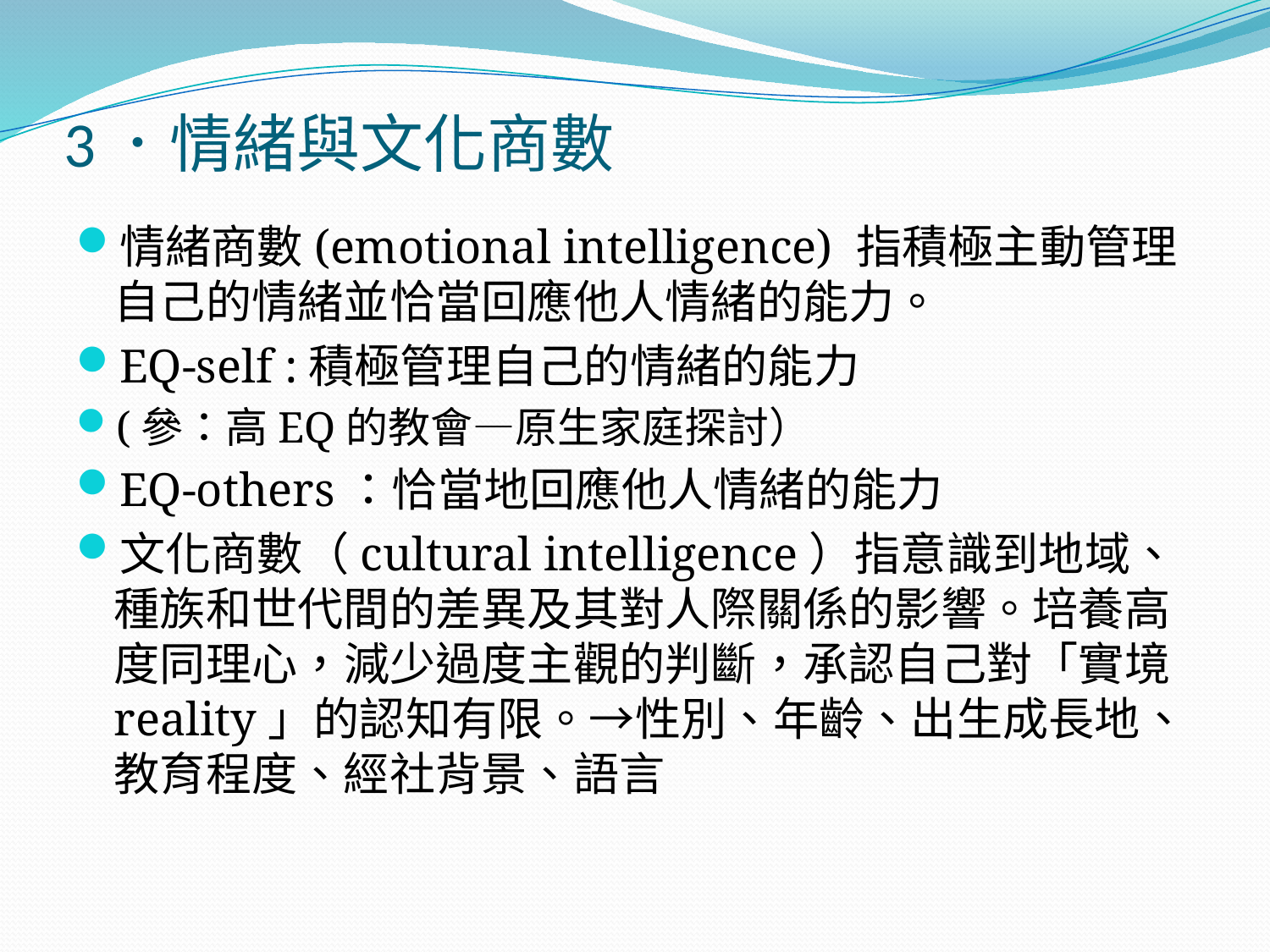

# 3．情緒與文化商數
情緒商數(emotional intelligence) 指積極主動管理自己的情緒並恰當回應他人情緒的能力。
EQ-self :積極管理自己的情緒的能力
(參：高EQ的教會—原生家庭探討）
EQ-others：恰當地回應他人情緒的能力
文化商數（cultural intelligence）指意識到地域、種族和世代間的差異及其對人際關係的影響。培養高度同理心，減少過度主觀的判斷，承認自己對「實境reality」的認知有限。→性別、年齡、出生成長地、教育程度、經社背景、語言